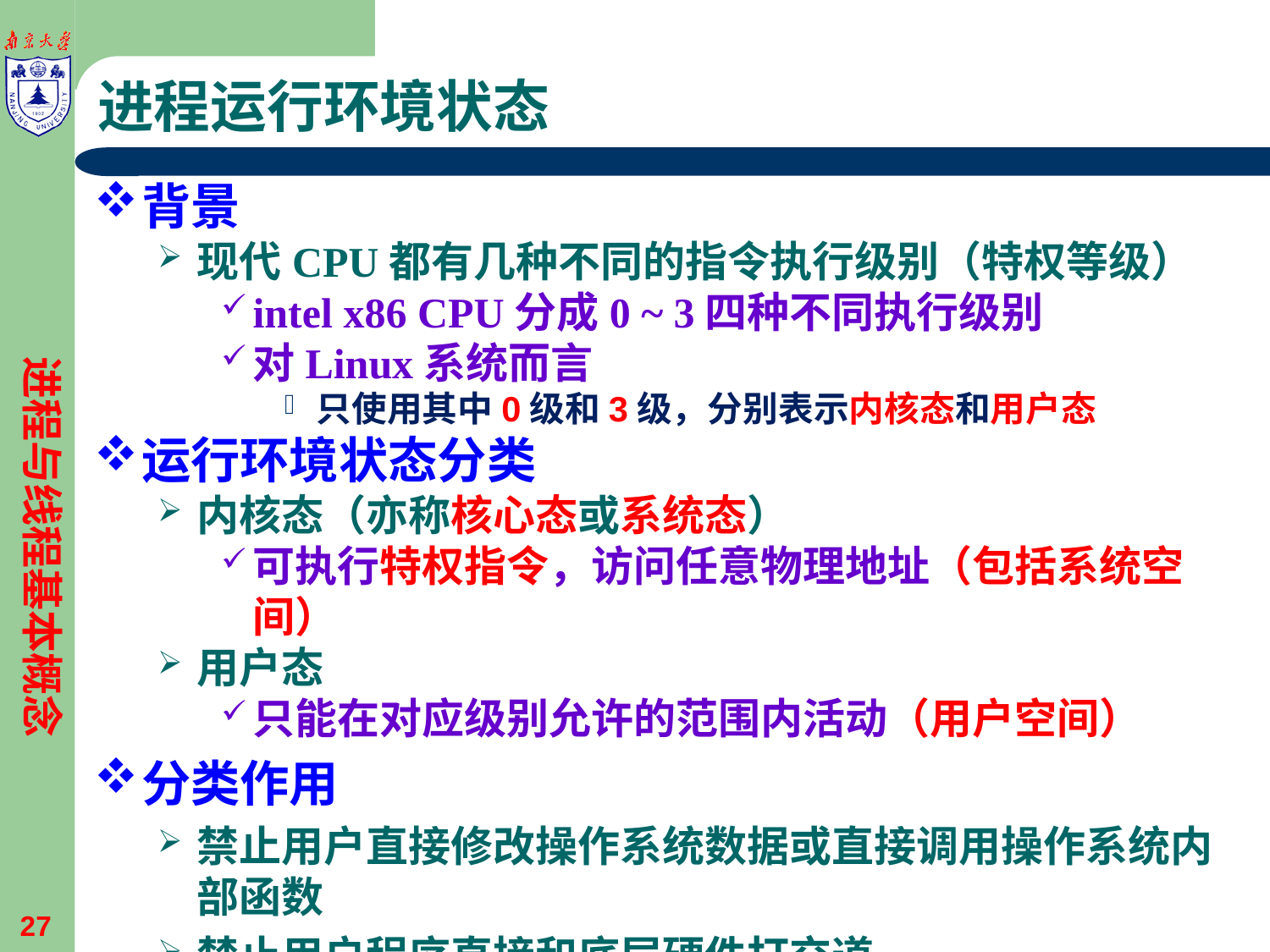

# 进程运行环境状态
背景
现代CPU都有几种不同的指令执行级别（特权等级）
intel x86 CPU分成0 ~ 3四种不同执行级别
对Linux系统而言
只使用其中0级和3级，分别表示内核态和用户态
运行环境状态分类
内核态（亦称核心态或系统态）
可执行特权指令，访问任意物理地址（包括系统空间）
用户态
只能在对应级别允许的范围内活动（用户空间）
分类作用
禁止用户直接修改操作系统数据或直接调用操作系统内部函数
禁止用户程序直接和底层硬件打交道
进程与线程基本概念
27